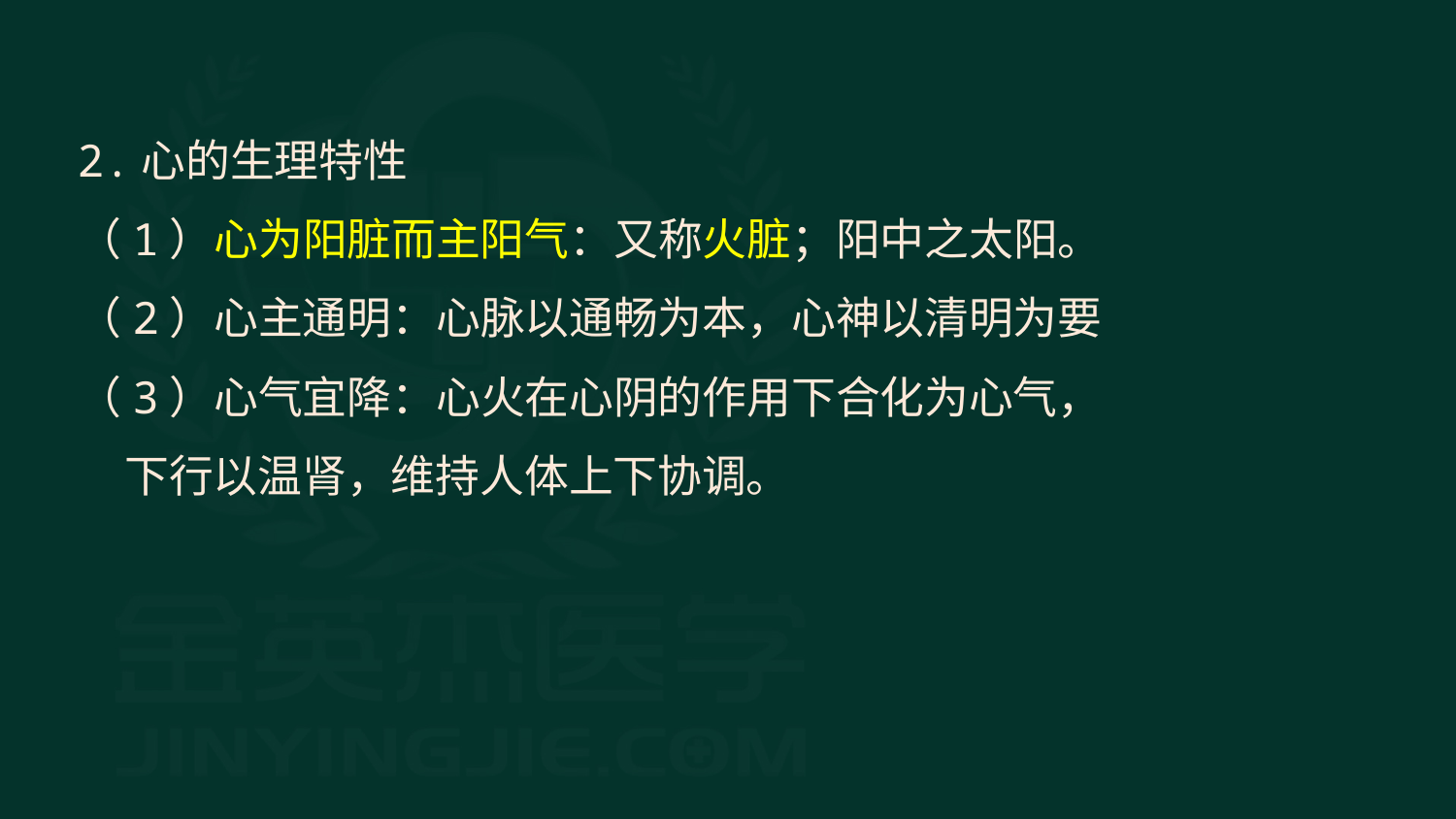

2.心的生理特性
（1）心为阳脏而主阳气：又称火脏；阳中之太阳。
（2）心主通明：心脉以通畅为本，心神以清明为要
（3）心气宜降：心火在心阴的作用下合化为心气，下行以温肾，维持人体上下协调。